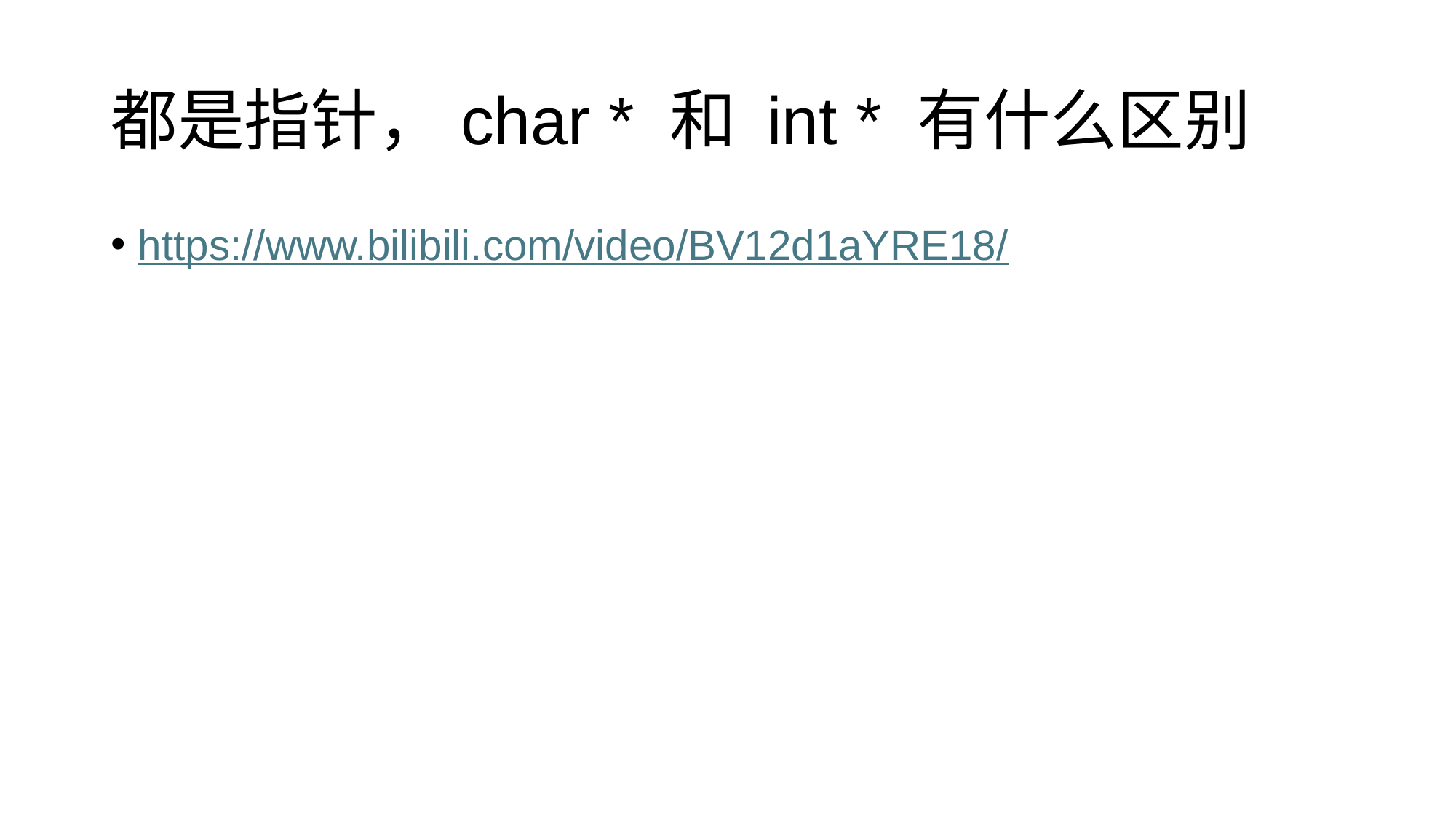

# 都是指针，char * 和 int * 有什么区别
https://www.bilibili.com/video/BV12d1aYRE18/